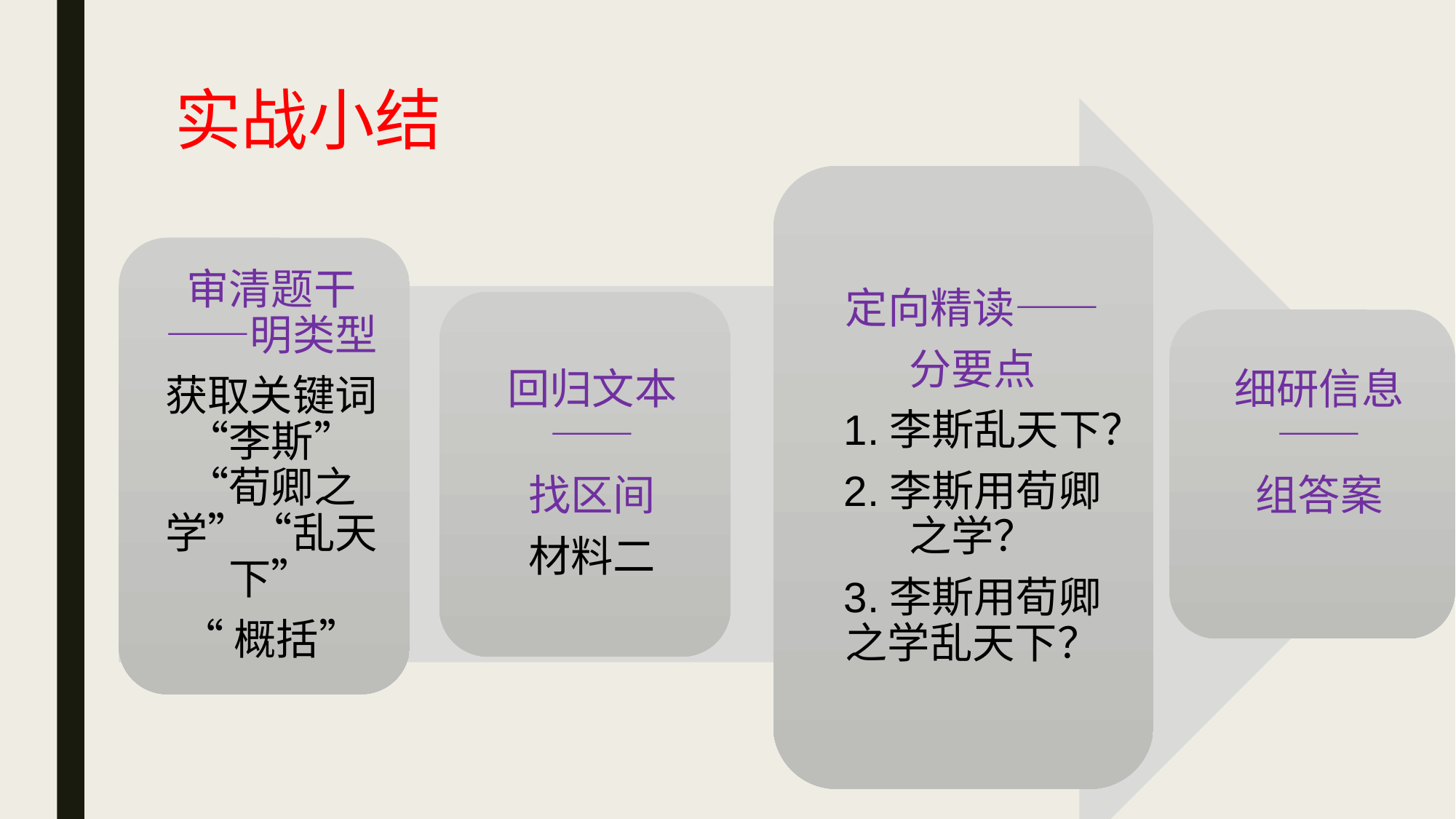

# 实战小结
审清题干——明类型
获取关键词“李斯”“荀卿之学”“乱天下”
“概括”
回归文本——
找区间
材料二
定向精读——
分要点
1.李斯乱天下？
2.李斯用荀卿之学？
3.李斯用荀卿之学乱天下？
细研信息——
组答案